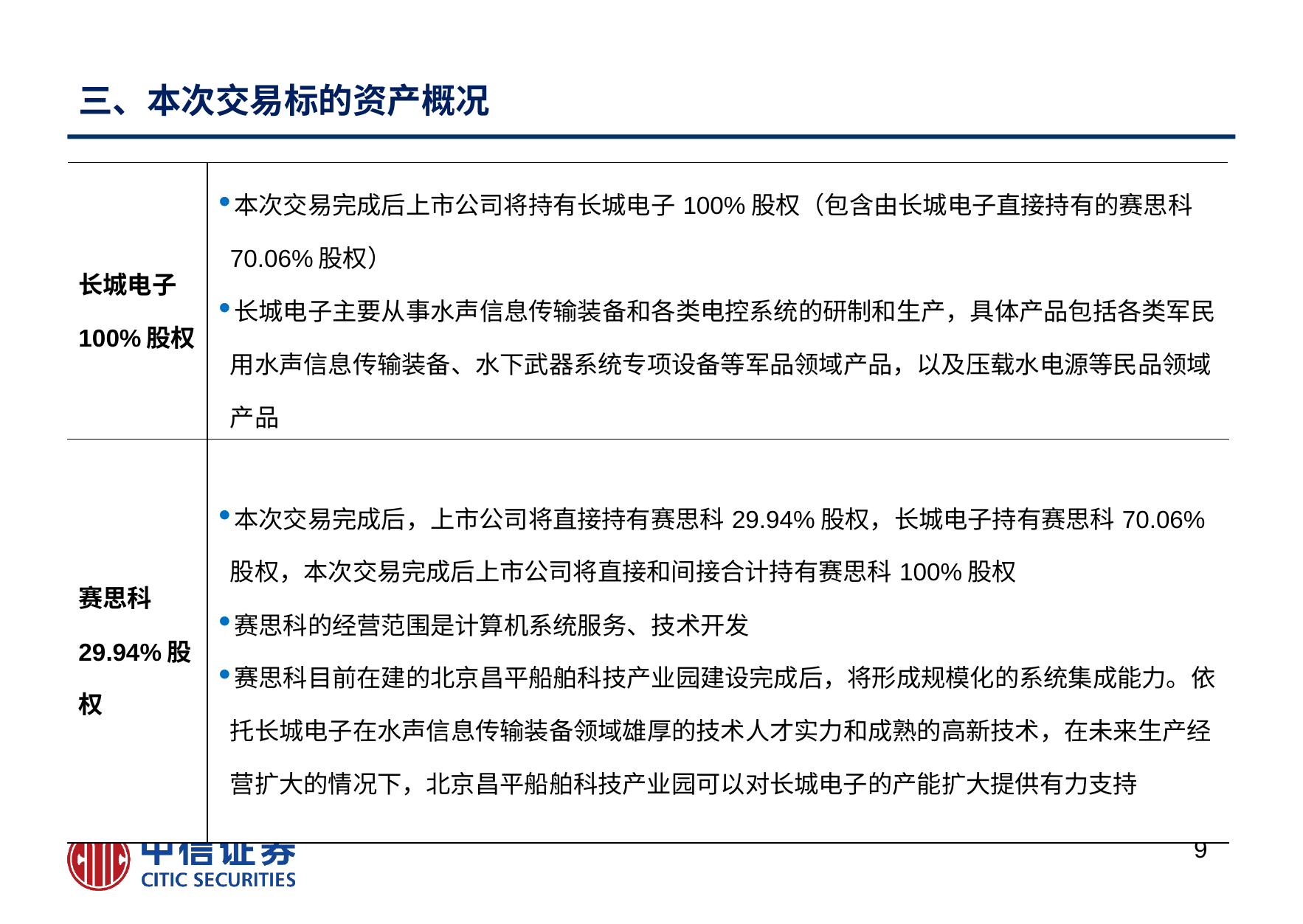

# 三、本次交易标的资产概况
| 长城电子100%股权 | 本次交易完成后上市公司将持有长城电子100%股权（包含由长城电子直接持有的赛思科70.06%股权） 长城电子主要从事水声信息传输装备和各类电控系统的研制和生产，具体产品包括各类军民用水声信息传输装备、水下武器系统专项设备等军品领域产品，以及压载水电源等民品领域产品 |
| --- | --- |
| 赛思科29.94%股权 | 本次交易完成后，上市公司将直接持有赛思科29.94%股权，长城电子持有赛思科70.06%股权，本次交易完成后上市公司将直接和间接合计持有赛思科100%股权 赛思科的经营范围是计算机系统服务、技术开发 赛思科目前在建的北京昌平船舶科技产业园建设完成后，将形成规模化的系统集成能力。依托长城电子在水声信息传输装备领域雄厚的技术人才实力和成熟的高新技术，在未来生产经营扩大的情况下，北京昌平船舶科技产业园可以对长城电子的产能扩大提供有力支持 |
9